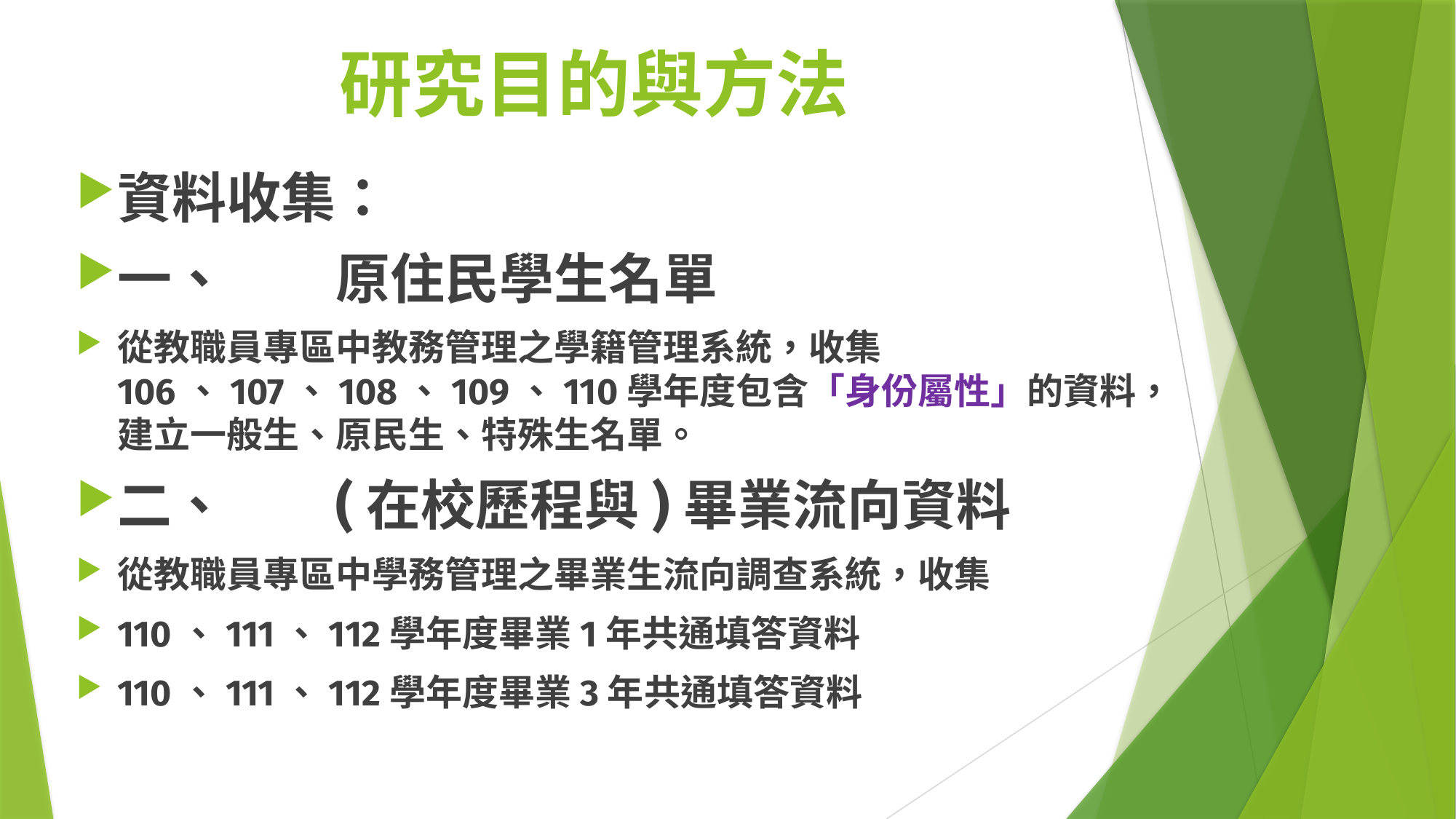

# 研究目的與方法
資料收集：
一、	原住民學生名單
從教職員專區中教務管理之學籍管理系統，收集106、107、108、109、110學年度包含「身份屬性」的資料，建立一般生、原民生、特殊生名單。
二、	(在校歷程與)畢業流向資料
從教職員專區中學務管理之畢業生流向調查系統，收集
110、111、112學年度畢業1年共通填答資料
110、111、112學年度畢業3年共通填答資料